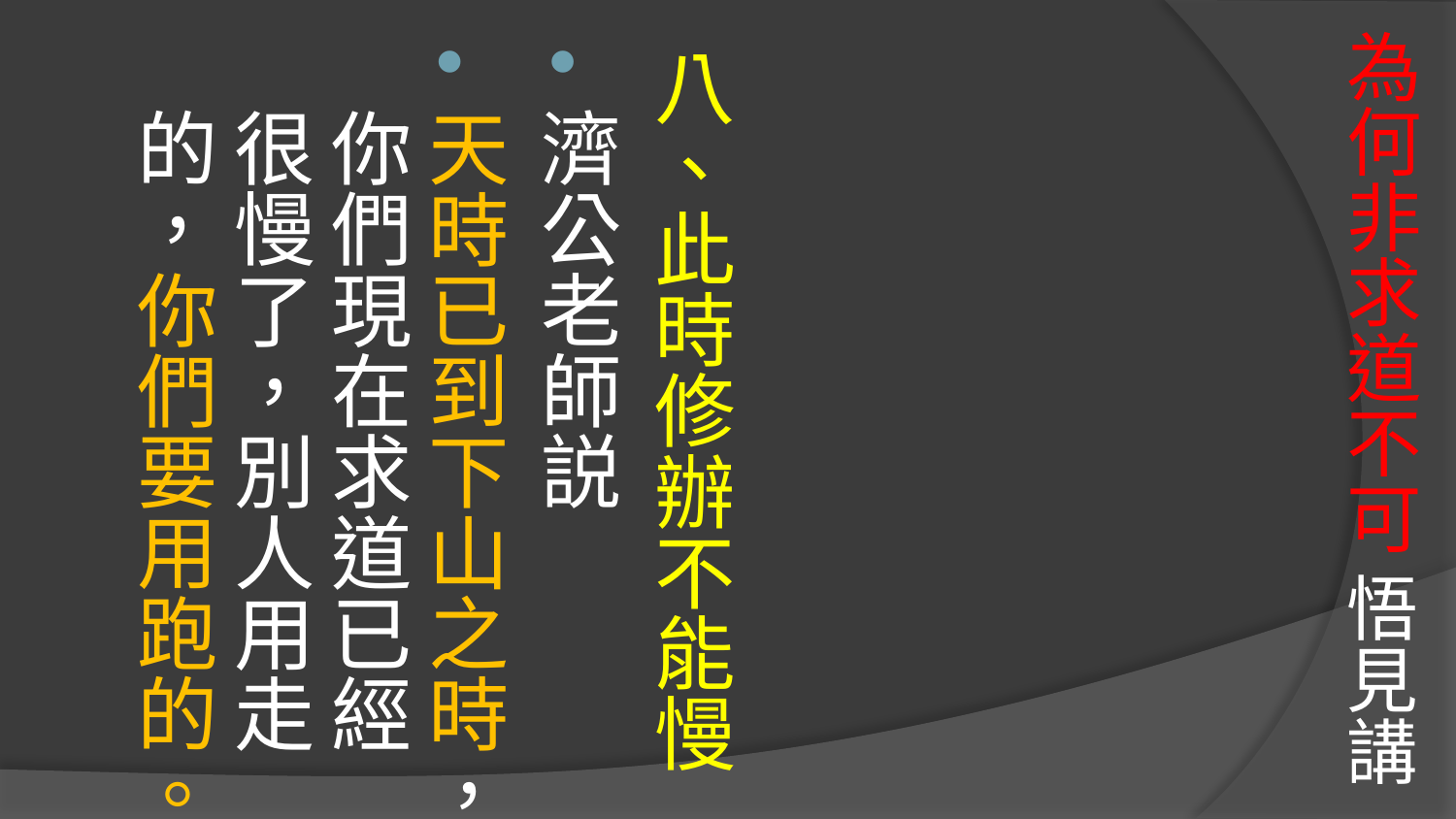

# 為何非求道不可 悟見講
八、此時修辦不能慢
濟公老師説
天時已到下山之時，你們現在求道已經很慢了，別人用走的，你們要用跑的。